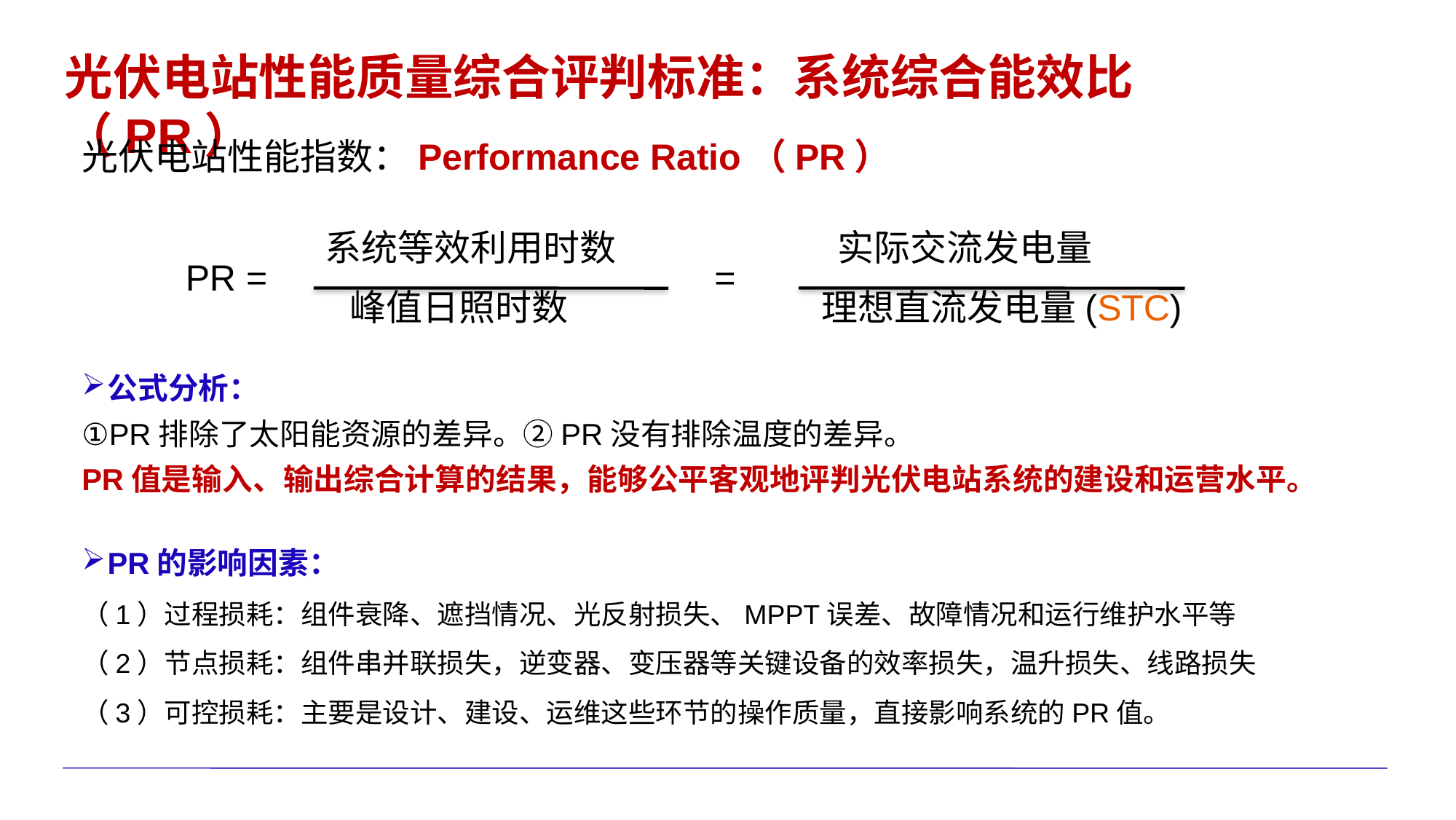

光伏电站性能质量综合评判标准：系统综合能效比（PR）
光伏电站性能指数：Performance Ratio（PR）

                系统等效利用时数
PR =
                   峰值日照时数

              实际交流发电量
=
            理想直流发电量(STC)
公式分析：
①PR排除了太阳能资源的差异。②PR没有排除温度的差异。
PR值是输入、输出综合计算的结果，能够公平客观地评判光伏电站系统的建设和运营水平。
PR的影响因素：
（1）过程损耗：组件衰降、遮挡情况、光反射损失、MPPT误差、故障情况和运行维护水平等
（2）节点损耗：组件串并联损失，逆变器、变压器等关键设备的效率损失，温升损失、线路损失
（3）可控损耗：主要是设计、建设、运维这些环节的操作质量，直接影响系统的PR值。